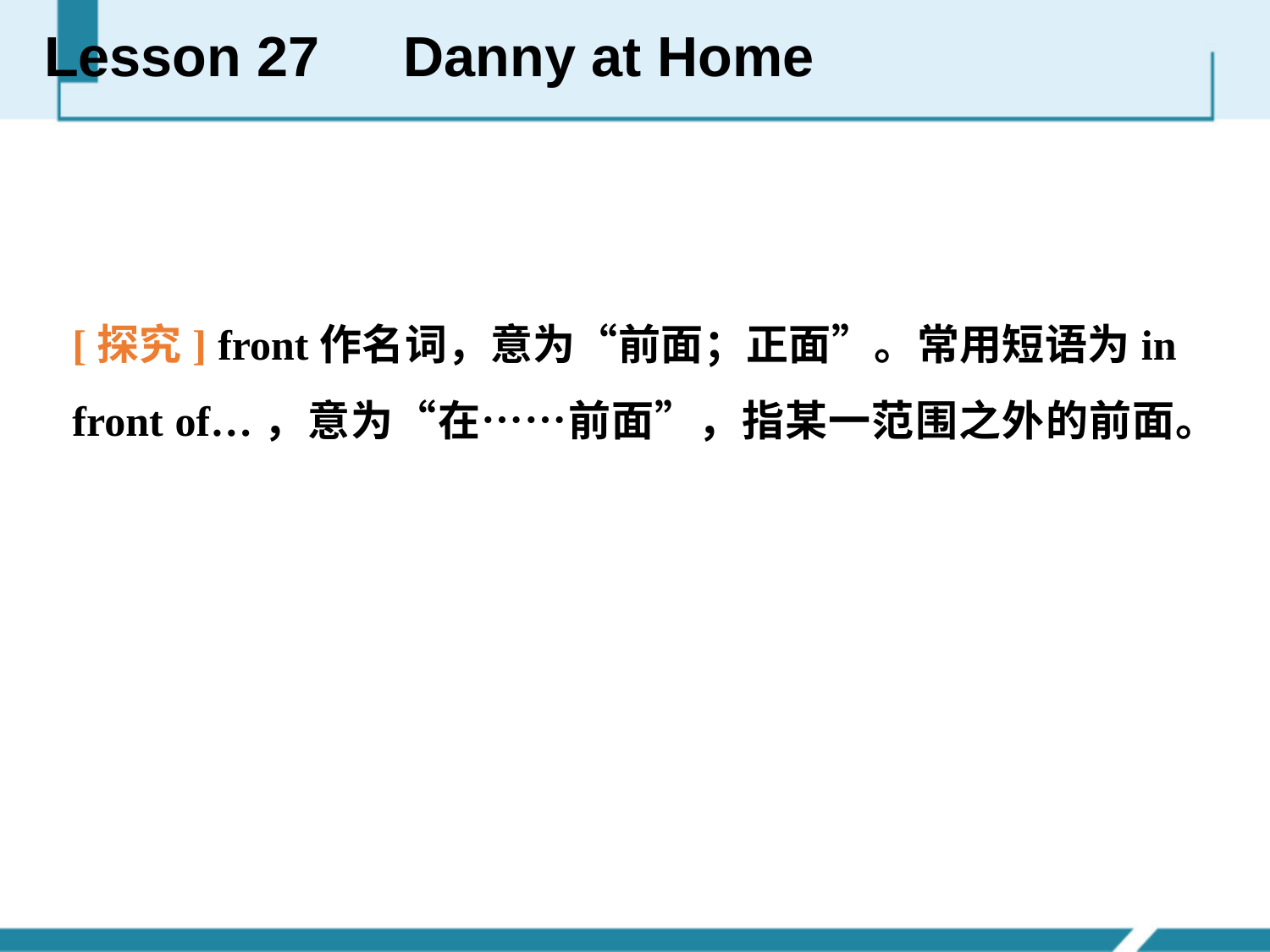

Lesson 27　Danny at Home
[探究] front作名词，意为“前面；正面”。常用短语为in front of…，意为“在……前面”，指某一范围之外的前面。